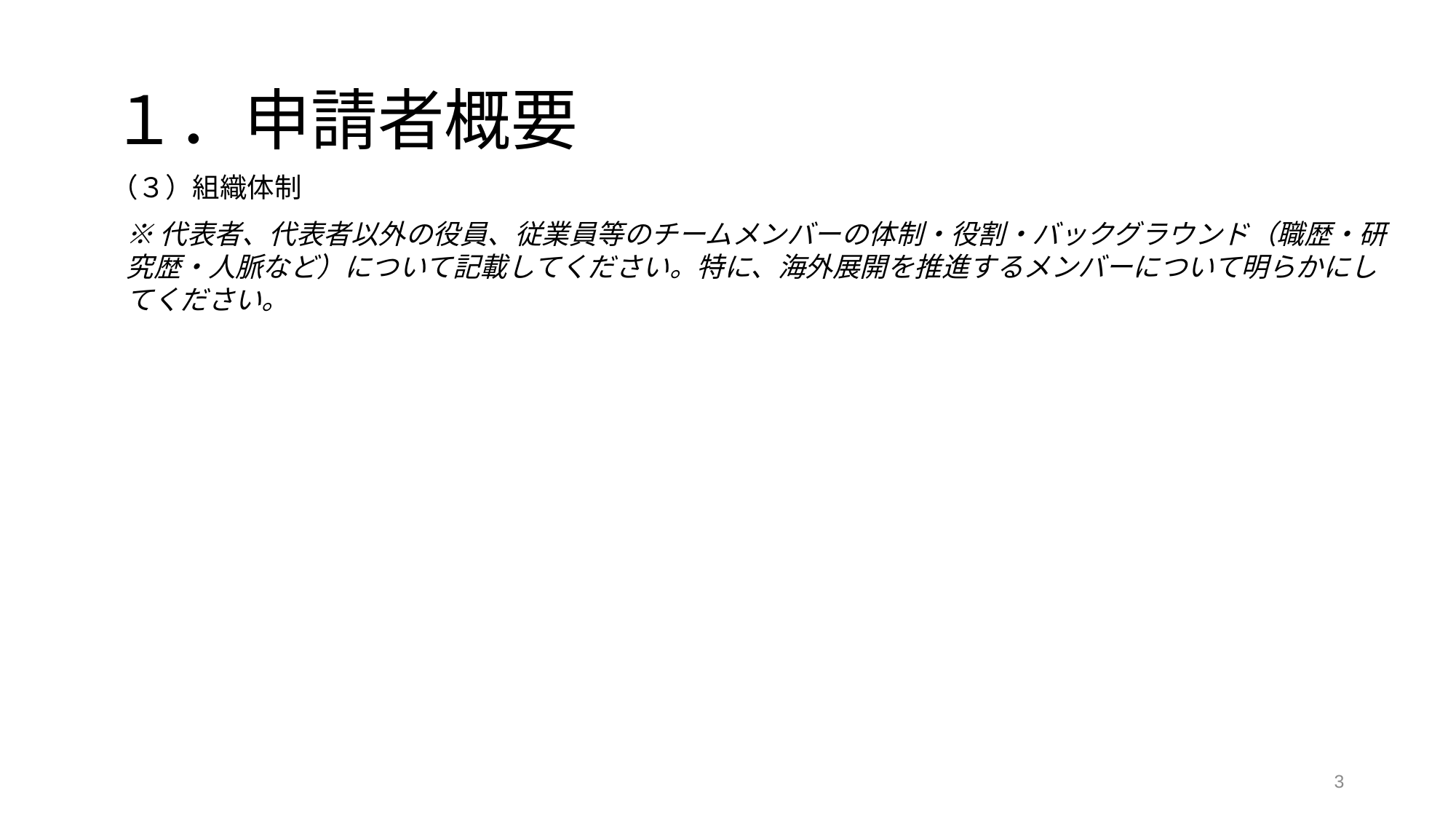

# １．申請者概要
（３）組織体制
※代表者、代表者以外の役員、従業員等のチームメンバーの体制・役割・バックグラウンド（職歴・研究歴・人脈など）について記載してください。特に、海外展開を推進するメンバーについて明らかにしてください。
3